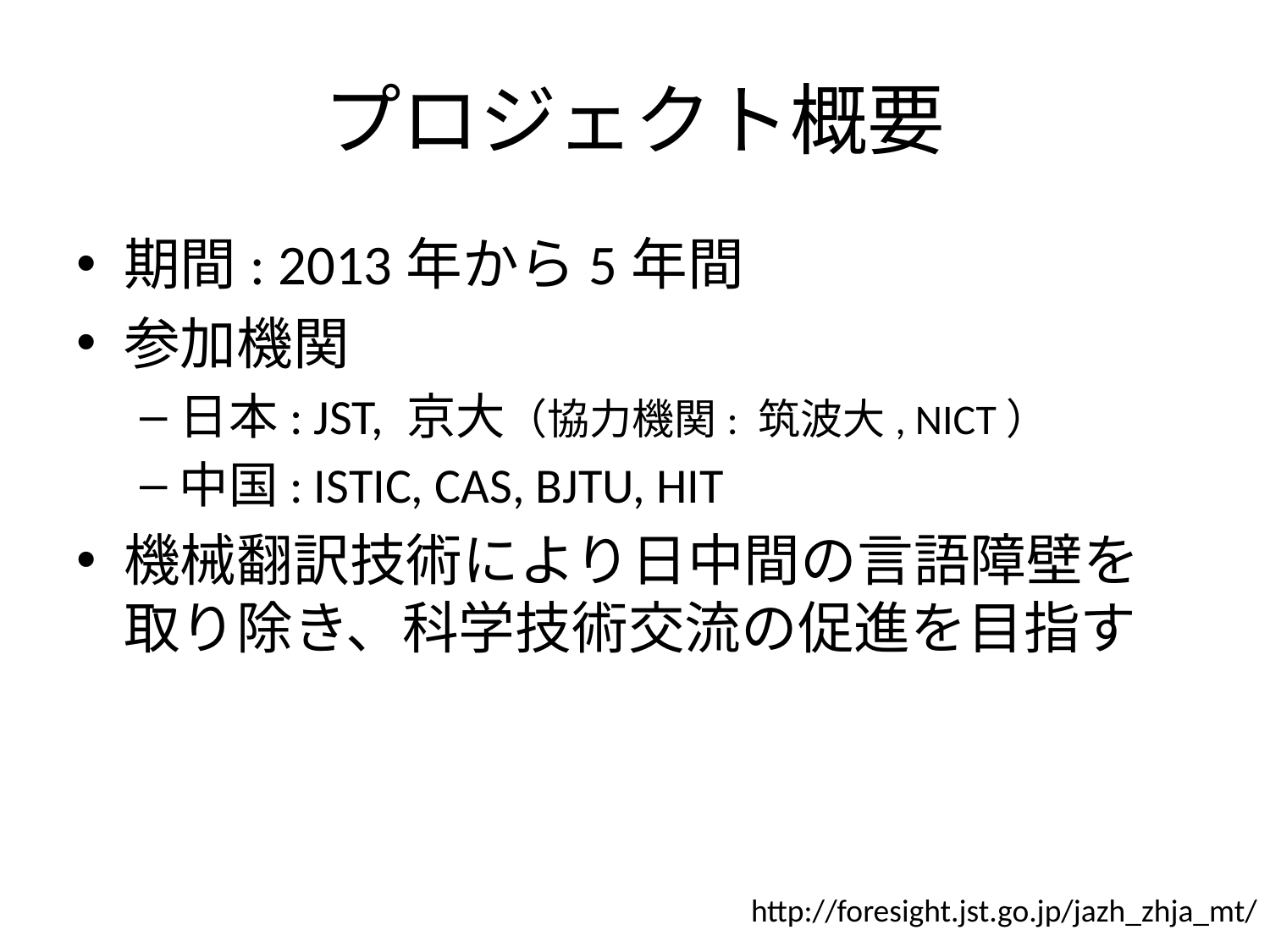

# プロジェクト概要
期間: 2013年から5年間
参加機関
日本: JST, 京大（協力機関: 筑波大, NICT）
中国: ISTIC, CAS, BJTU, HIT
機械翻訳技術により日中間の言語障壁を取り除き、科学技術交流の促進を目指す
9
http://foresight.jst.go.jp/jazh_zhja_mt/